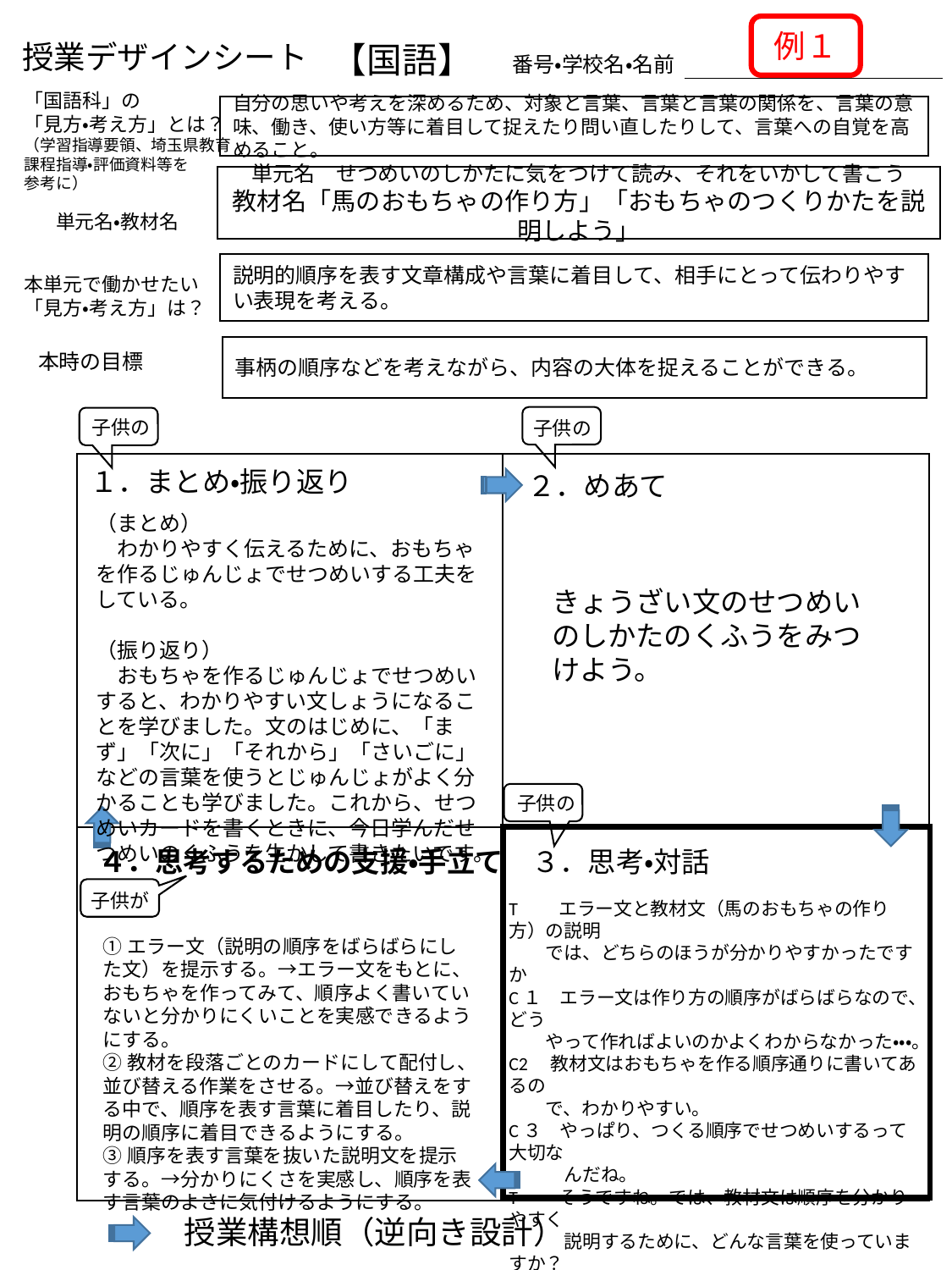

例１
授業デザインシート
【国語】
番号・学校名・名前
「国語科」の
「見方・考え方」とは？
（学習指導要領、埼玉県教育
課程指導・評価資料等を
参考に）
自分の思いや考えを深めるため、対象と言葉、言葉と言葉の関係を、言葉の意味、働き、使い方等に着目して捉えたり問い直したりして、言葉への自覚を高めること。
単元名　せつめいのしかたに気をつけて読み、それをいかして書こう
教材名「馬のおもちゃの作り方」「おもちゃのつくりかたを説明しよう」
単元名・教材名
説明的順序を表す文章構成や言葉に着目して、相手にとって伝わりやすい表現を考える。
本単元で働かせたい
「見方・考え方」は？
事柄の順序などを考えながら、内容の大体を捉えることができる。
本時の目標

子供の

子供の

１．まとめ・振り返り
２．めあて

（まとめ）
　わかりやすく伝えるために、おもちゃを作るじゅんじょでせつめいする工夫をしている。

（振り返り）
　おもちゃを作るじゅんじょでせつめいすると、わかりやすい文しょうになることを学びました。文のはじめに、「まず」「次に」「それから」「さいごに」などの言葉を使うとじゅんじょがよく分かることも学びました。これから、せつめいカードを書くときに、今日学んだせつめいのくふうを生かして書きたいです。

きょうざい文のせつめいのしかたのくふうをみつけよう。

子供の

４．思考するための支援・手立て
３．思考・対話

子供が
T　　エラー文と教材文（馬のおもちゃの作り方）の説明
　　では、どちらのほうが分かりやすかったですか
C１　エラー文は作り方の順序がばらばらなので、どう
　　やって作ればよいのかよくわからなかった・・・。
C2　教材文はおもちゃを作る順序通りに書いてあるの
　　で、わかりやすい。
C３　やっぱり、つくる順序でせつめいするって大切な
　　　んだね。
T　　そうですね。では、教材文は順序を分かりやすく
　　　説明するために、どんな言葉を使っていますか？
C3　「さいしょに」「つぎに」「さいごに」などということば
　　　を文の最初に使っています。
①エラー文（説明の順序をばらばらにした文）を提示する。→エラー文をもとに、おもちゃを作ってみて、順序よく書いていないと分かりにくいことを実感できるようにする。
②教材を段落ごとのカードにして配付し、並び替える作業をさせる。→並び替えをする中で、順序を表す言葉に着目したり、説明の順序に着目できるようにする。
③順序を表す言葉を抜いた説明文を提示する。→分かりにくさを実感し、順序を表す言葉のよさに気付けるようにする。

授業構想順（逆向き設計）